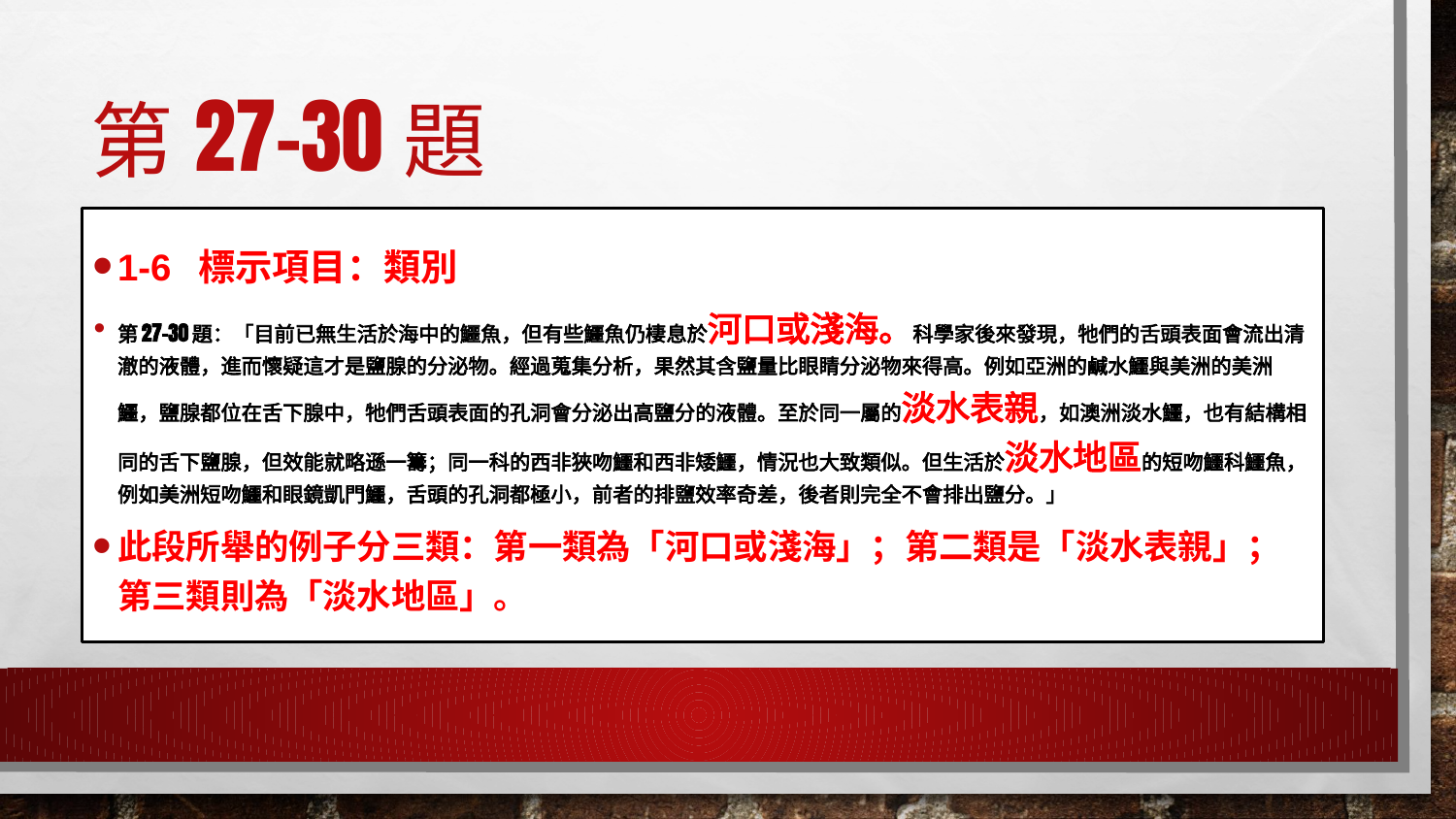

# 第27-30題
1-6  標示項目：類別
第27-30題：「目前已無生活於海中的鱷魚，但有些鱷魚仍棲息於河口或淺海。科學家後來發現，牠們的舌頭表面會流出清澈的液體，進而懷疑這才是鹽腺的分泌物。經過蒐集分析，果然其含鹽量比眼睛分泌物來得高。例如亞洲的鹹水鱷與美洲的美洲鱷，鹽腺都位在舌下腺中，牠們舌頭表面的孔洞會分泌出高鹽分的液體。至於同一屬的淡水表親，如澳洲淡水鱷，也有結構相同的舌下鹽腺，但效能就略遜一籌；同一科的西非狹吻鱷和西非矮鱷，情況也大致類似。但生活於淡水地區的短吻鱷科鱷魚，例如美洲短吻鱷和眼鏡凱門鱷，舌頭的孔洞都極小，前者的排鹽效率奇差，後者則完全不會排出鹽分。」
此段所舉的例子分三類：第一類為「河口或淺海」；第二類是「淡水表親」；第三類則為「淡水地區」。